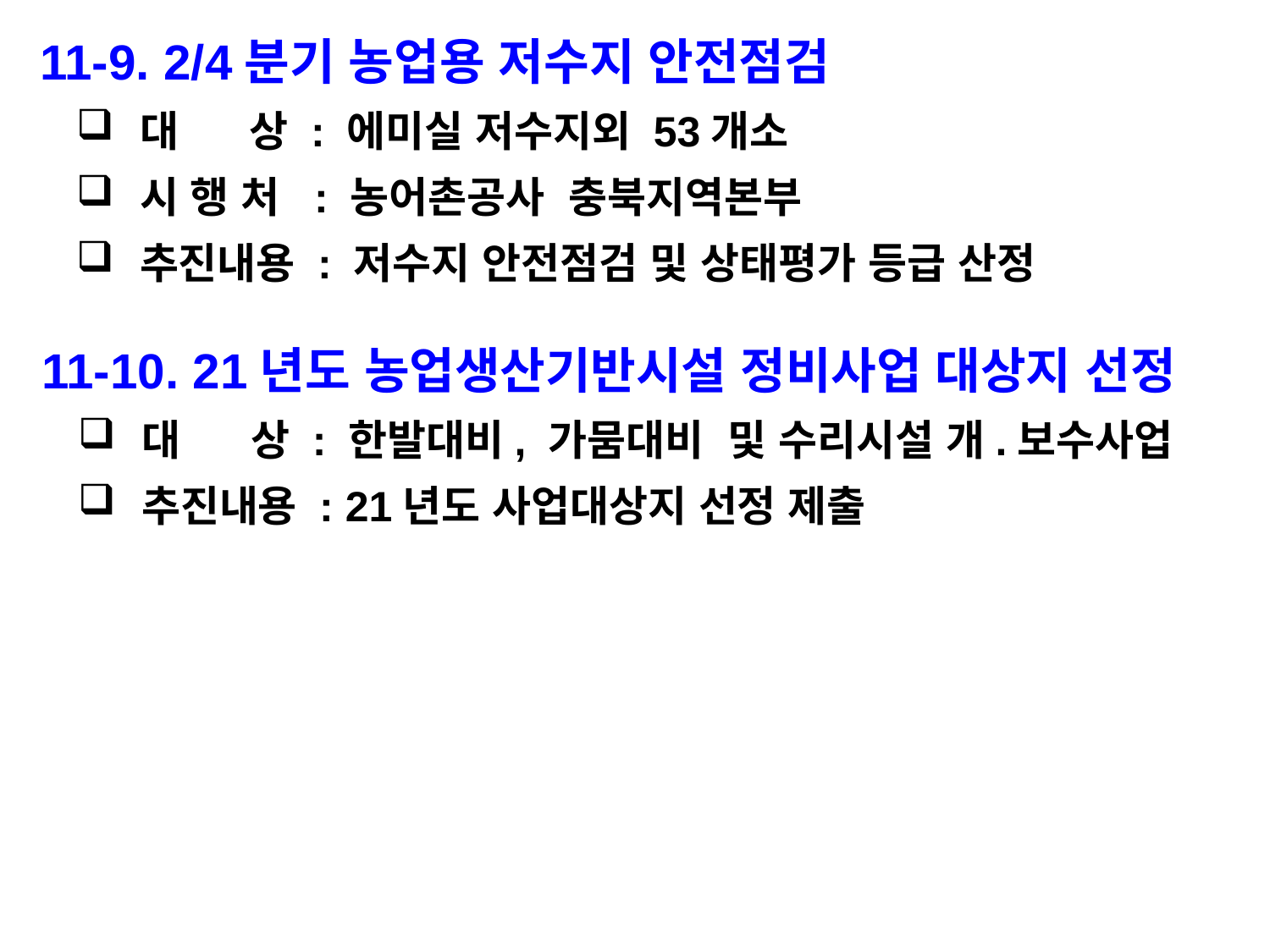

11-9. 2/4분기 농업용 저수지 안전점검
대      상 : 에미실 저수지외 53개소
시 행 처  : 농어촌공사  충북지역본부
추진내용 : 저수지 안전점검 및 상태평가 등급 산정

  11-10. 21년도 농업생산기반시설 정비사업 대상지 선정
대      상 : 한발대비, 가뭄대비  및 수리시설 개.보수사업
추진내용 : 21년도 사업대상지 선정 제출